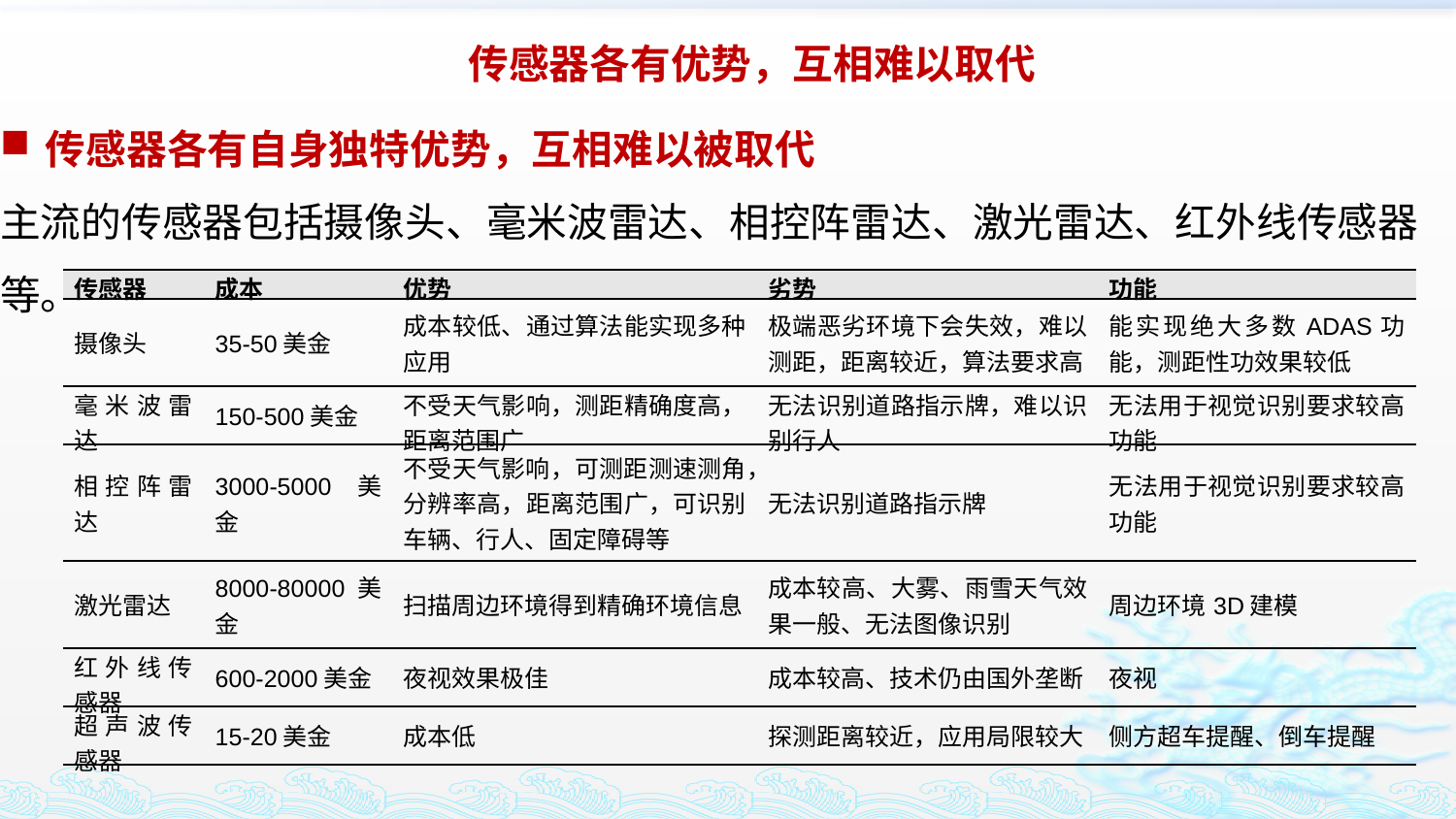

传感器各有优势，互相难以取代
传感器各有自身独特优势，互相难以被取代
主流的传感器包括摄像头、毫米波雷达、相控阵雷达、激光雷达、红外线传感器等。

| 传感器 | 成本 | 优势 | 劣势 | 功能 |
| --- | --- | --- | --- | --- |
| 摄像头 | 35-50美金 | 成本较低、通过算法能实现多种应用 | 极端恶劣环境下会失效，难以测距，距离较近，算法要求高 | 能实现绝大多数ADAS功能，测距性功效果较低 |
| 毫米波雷达 | 150-500美金 | 不受天气影响，测距精确度高，距离范围广 | 无法识别道路指示牌，难以识别行人 | 无法用于视觉识别要求较高功能 |
| 相控阵雷达 | 3000-5000美金 | 不受天气影响，可测距测速测角，分辨率高，距离范围广，可识别车辆、行人、固定障碍等 | 无法识别道路指示牌 | 无法用于视觉识别要求较高功能 |
| 激光雷达 | 8000-80000美金 | 扫描周边环境得到精确环境信息 | 成本较高、大雾、雨雪天气效果一般、无法图像识别 | 周边环境3D建模 |
| 红外线传感器 | 600-2000美金 | 夜视效果极佳 | 成本较高、技术仍由国外垄断 | 夜视 |
| 超声波传感器 | 15-20美金 | 成本低 | 探测距离较近，应用局限较大 | 侧方超车提醒、倒车提醒 |